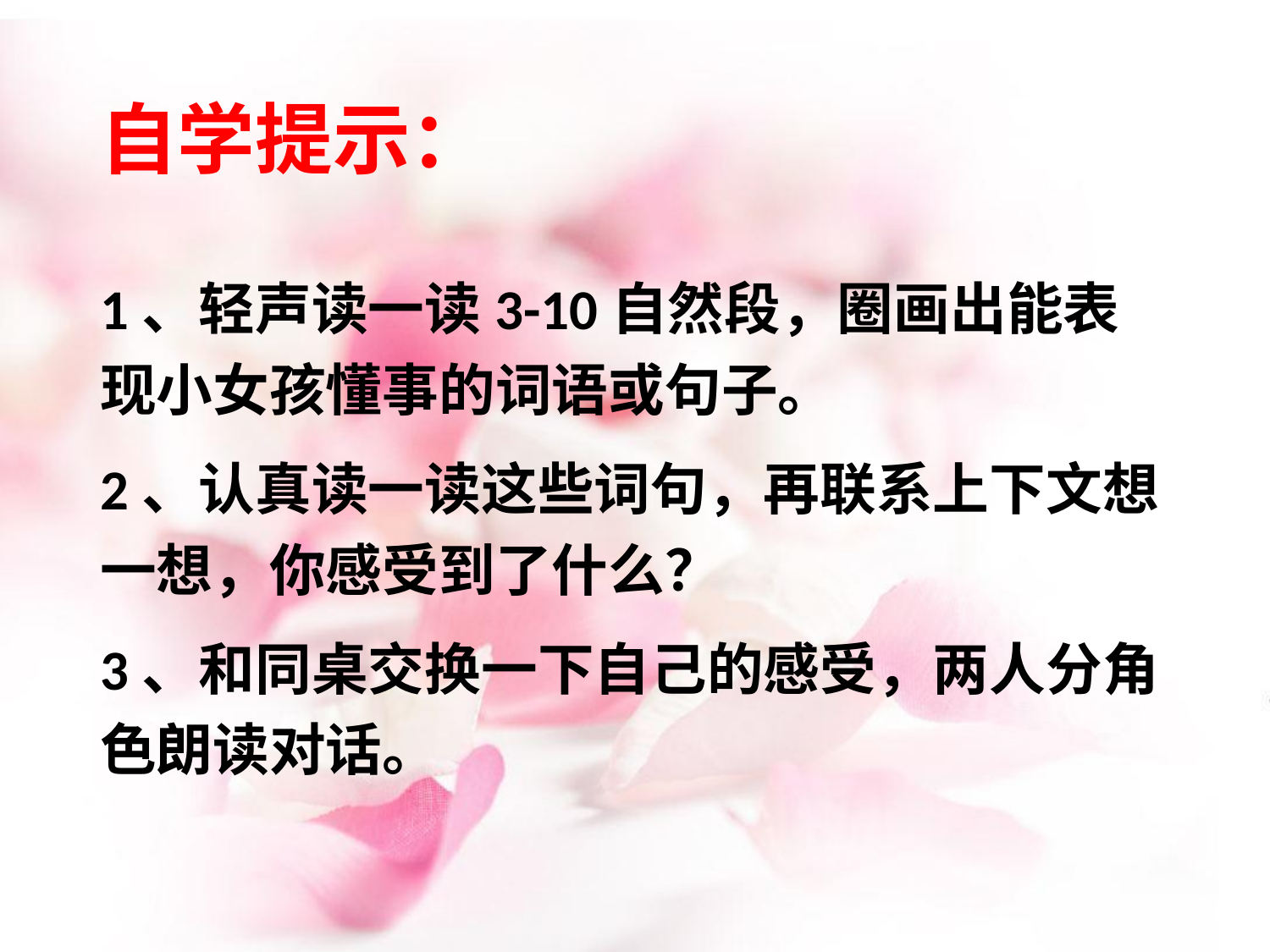

# 自学提示：
1、轻声读一读3-10自然段，圈画出能表现小女孩懂事的词语或句子。
2、认真读一读这些词句，再联系上下文想一想，你感受到了什么？
3、和同桌交换一下自己的感受，两人分角色朗读对话。